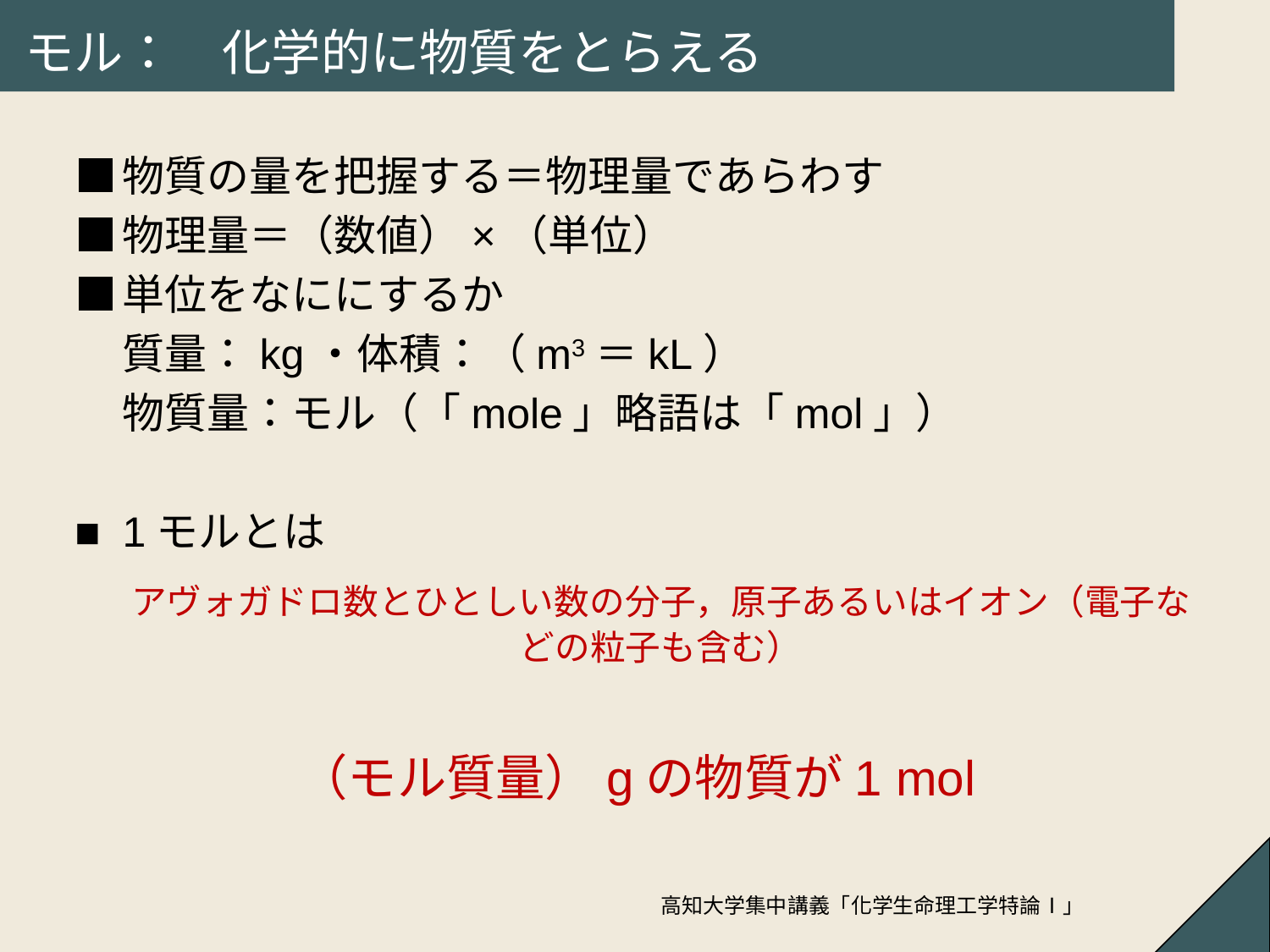

# モル：　化学的に物質をとらえる
■	物質の量を把握する＝物理量であらわす
■	物理量＝（数値）×（単位）
■	単位をなににするか
	質量：kg・体積：（m3＝kL）
	物質量：モル（「mole」略語は「mol」）

■	1モルとは
	アヴォガドロ数とひとしい数の分子，原子あるいはイオン（電子などの粒子も含む）

（モル質量）gの物質が1 mol